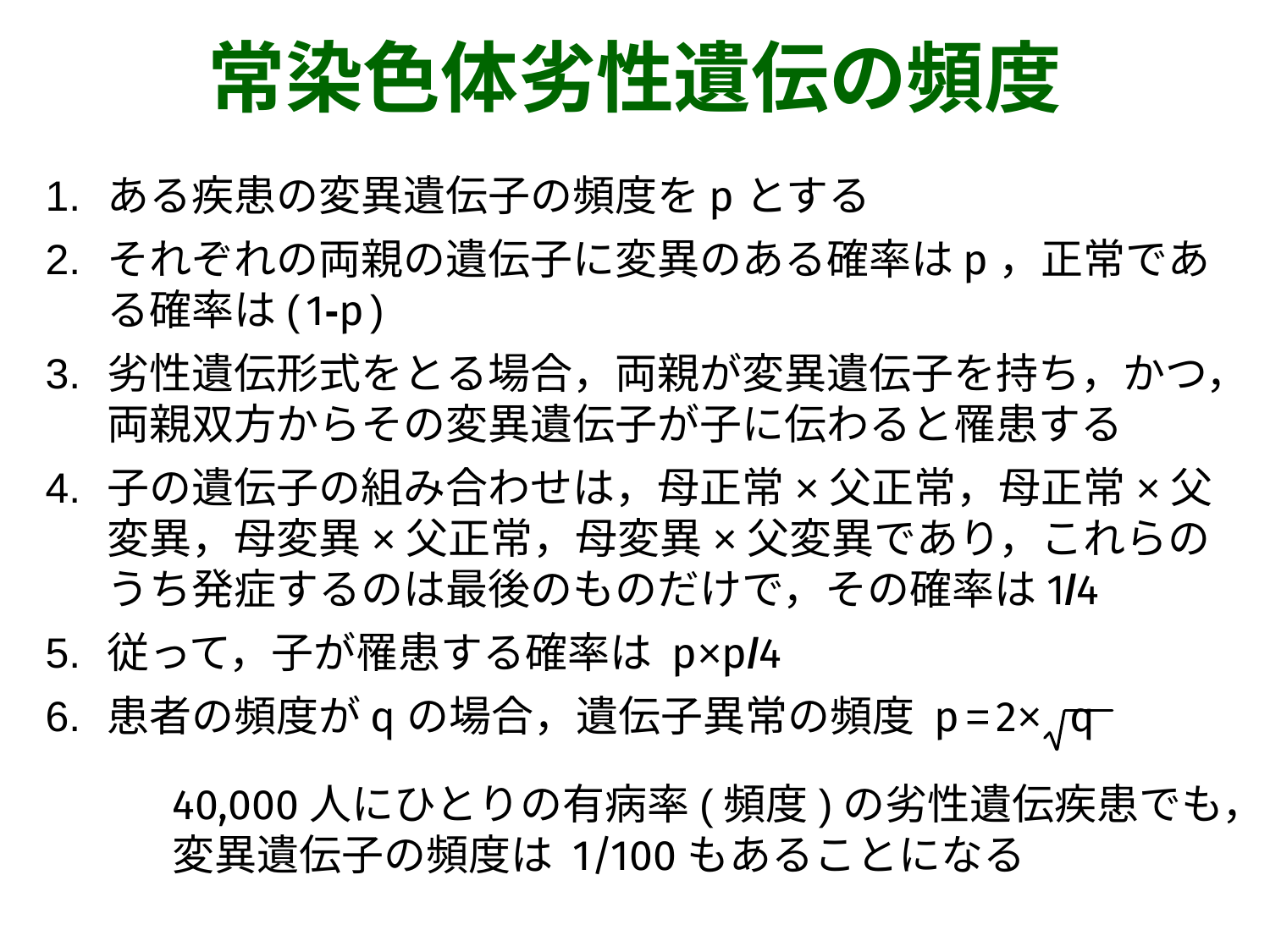

常染色体劣性遺伝の頻度

ある疾患の変異遺伝子の頻度を p とする
それぞれの両親の遺伝子に変異のある確率は p，正常である確率は ( 1-p )
劣性遺伝形式をとる場合，両親が変異遺伝子を持ち，かつ，両親双方からその変異遺伝子が子に伝わると罹患する
子の遺伝子の組み合わせは，母正常×父正常，母正常×父変異，母変異×父正常，母変異×父変異であり，これらのうち発症するのは最後のものだけで，その確率は 1/4
従って，子が罹患する確率は p×p/4
患者の頻度が q の場合，遺伝子異常の頻度 p = 2×   q

	40,000人にひとりの有病率(頻度)の劣性遺伝疾患でも，
	変異遺伝子の頻度は 1/100もあることになる